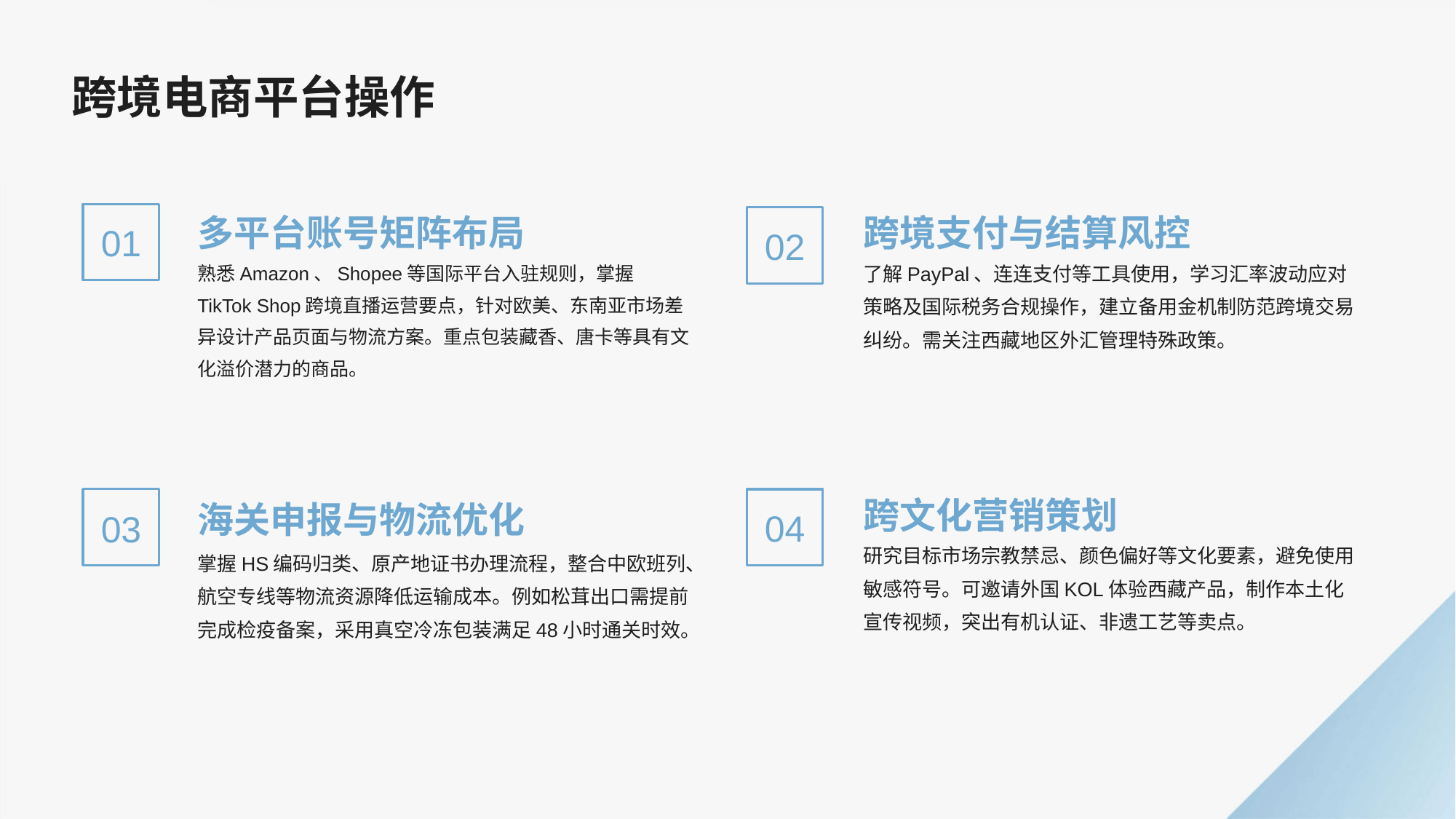

跨境电商平台操作
跨境支付与结算风控
多平台账号矩阵布局

01
02
了解PayPal、连连支付等工具使用，学习汇率波动应对策略及国际税务合规操作，建立备用金机制防范跨境交易纠纷。需关注西藏地区外汇管理特殊政策。
熟悉Amazon、Shopee等国际平台入驻规则，掌握TikTok Shop跨境直播运营要点，针对欧美、东南亚市场差异设计产品页面与物流方案。重点包装藏香、唐卡等具有文化溢价潜力的商品。
跨文化营销策划
海关申报与物流优化

04
03
研究目标市场宗教禁忌、颜色偏好等文化要素，避免使用敏感符号。可邀请外国KOL体验西藏产品，制作本土化宣传视频，突出有机认证、非遗工艺等卖点。
掌握HS编码归类、原产地证书办理流程，整合中欧班列、航空专线等物流资源降低运输成本。例如松茸出口需提前完成检疫备案，采用真空冷冻包装满足48小时通关时效。